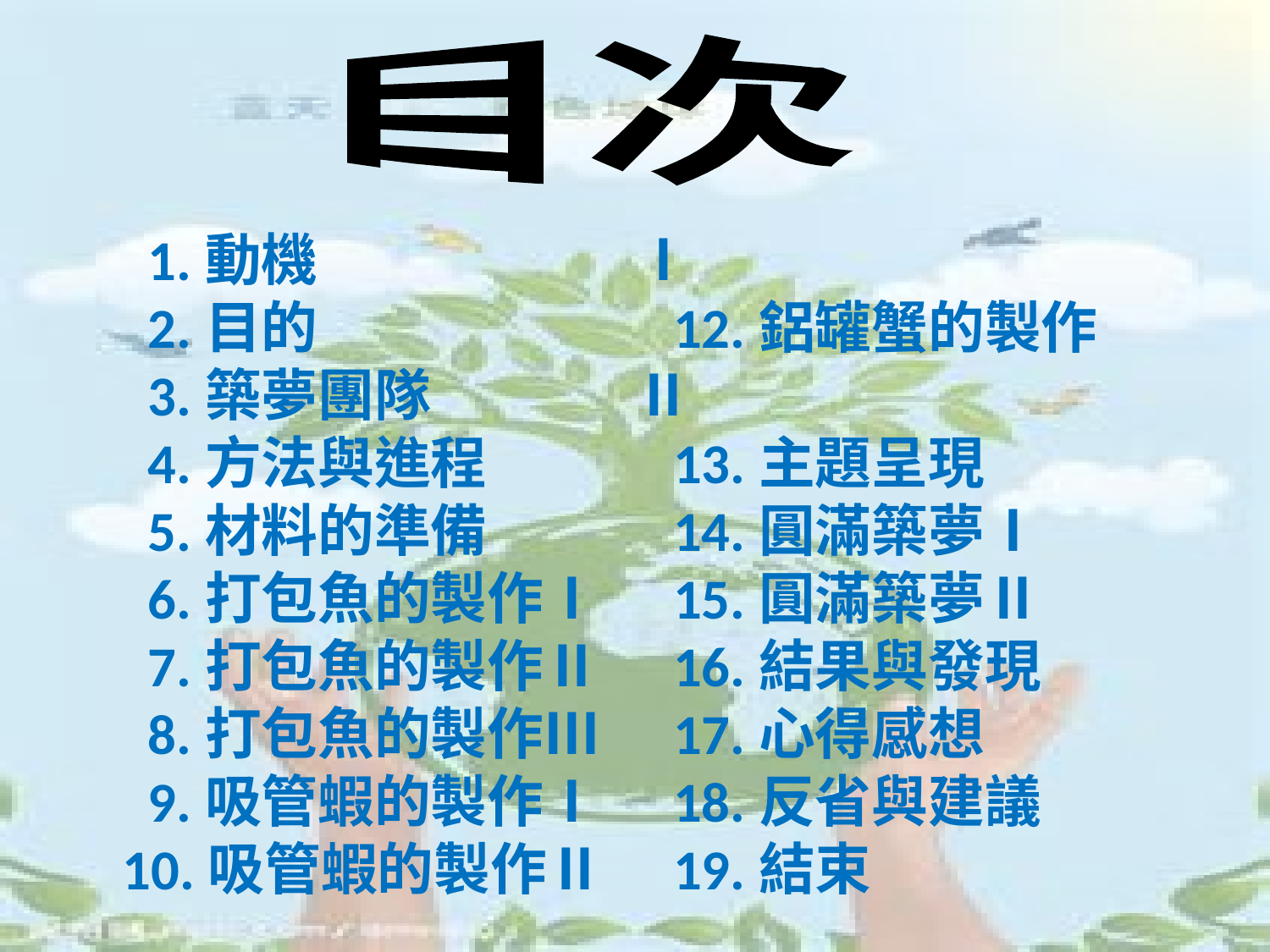

目次

  1.動機
  2.目的
  3.築夢團隊
  4.方法與進程
  5.材料的準備
  6.打包魚的製作Ⅰ
  7.打包魚的製作Ⅱ
  8.打包魚的製作Ⅲ
  9.吸管蝦的製作Ⅰ
10.吸管蝦的製作Ⅱ

   11.鋁罐蟹的製作Ⅰ
   12.鋁罐蟹的製作Ⅱ
   13.主題呈現
   14.圓滿築夢Ⅰ
   15.圓滿築夢Ⅱ
   16.結果與發現
   17.心得感想
   18.反省與建議
   19.結束